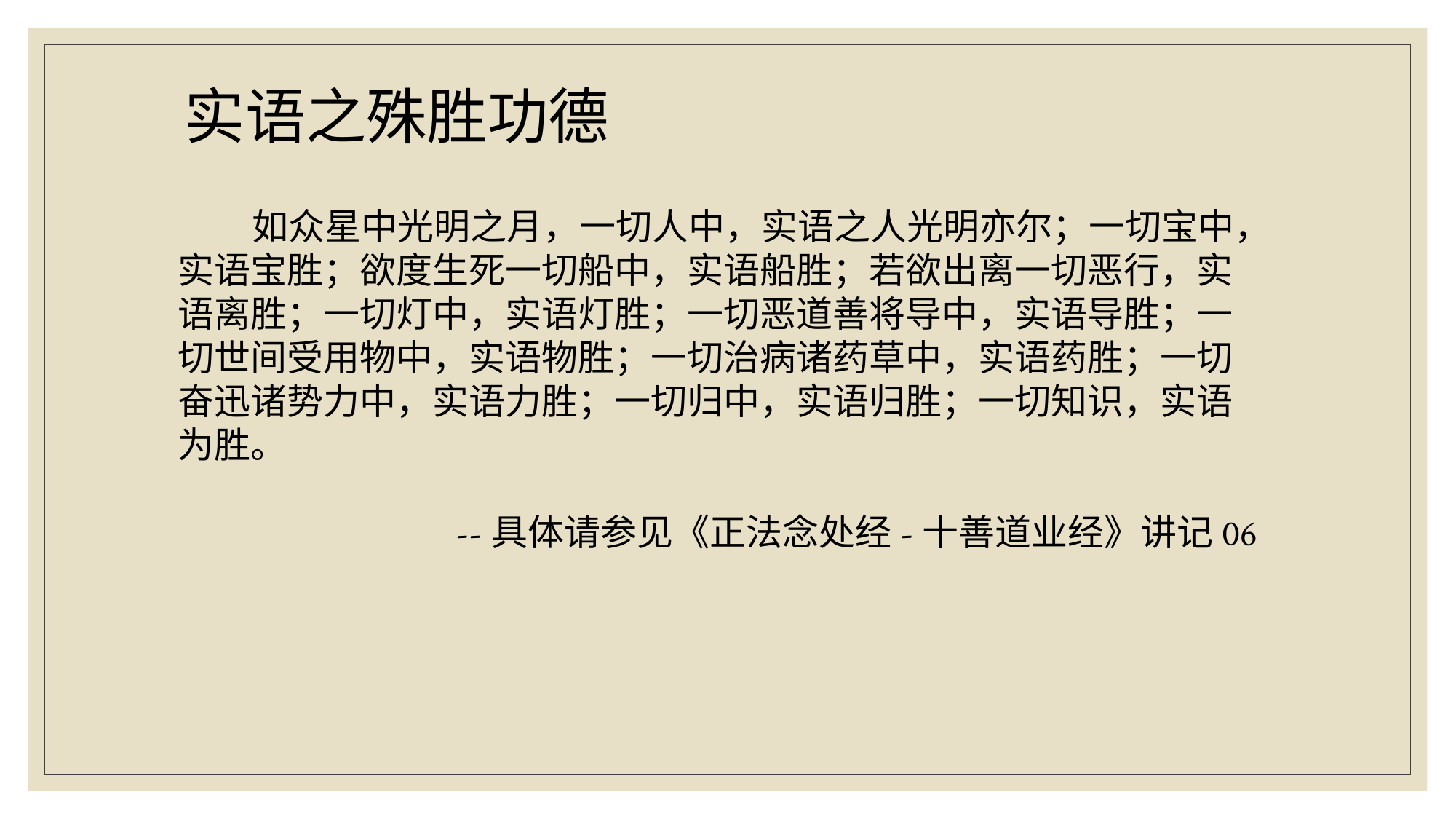

实语之殊胜功德
        如众星中光明之月，一切人中，实语之人光明亦尔；一切宝中，实语宝胜；欲度生死一切船中，实语船胜；若欲出离一切恶行，实语离胜；一切灯中，实语灯胜；一切恶道善将导中，实语导胜；一切世间受用物中，实语物胜；一切治病诸药草中，实语药胜；一切奋迅诸势力中，实语力胜；一切归中，实语归胜；一切知识，实语为胜。

                                  --具体请参见《正法念处经-十善道业经》讲记06